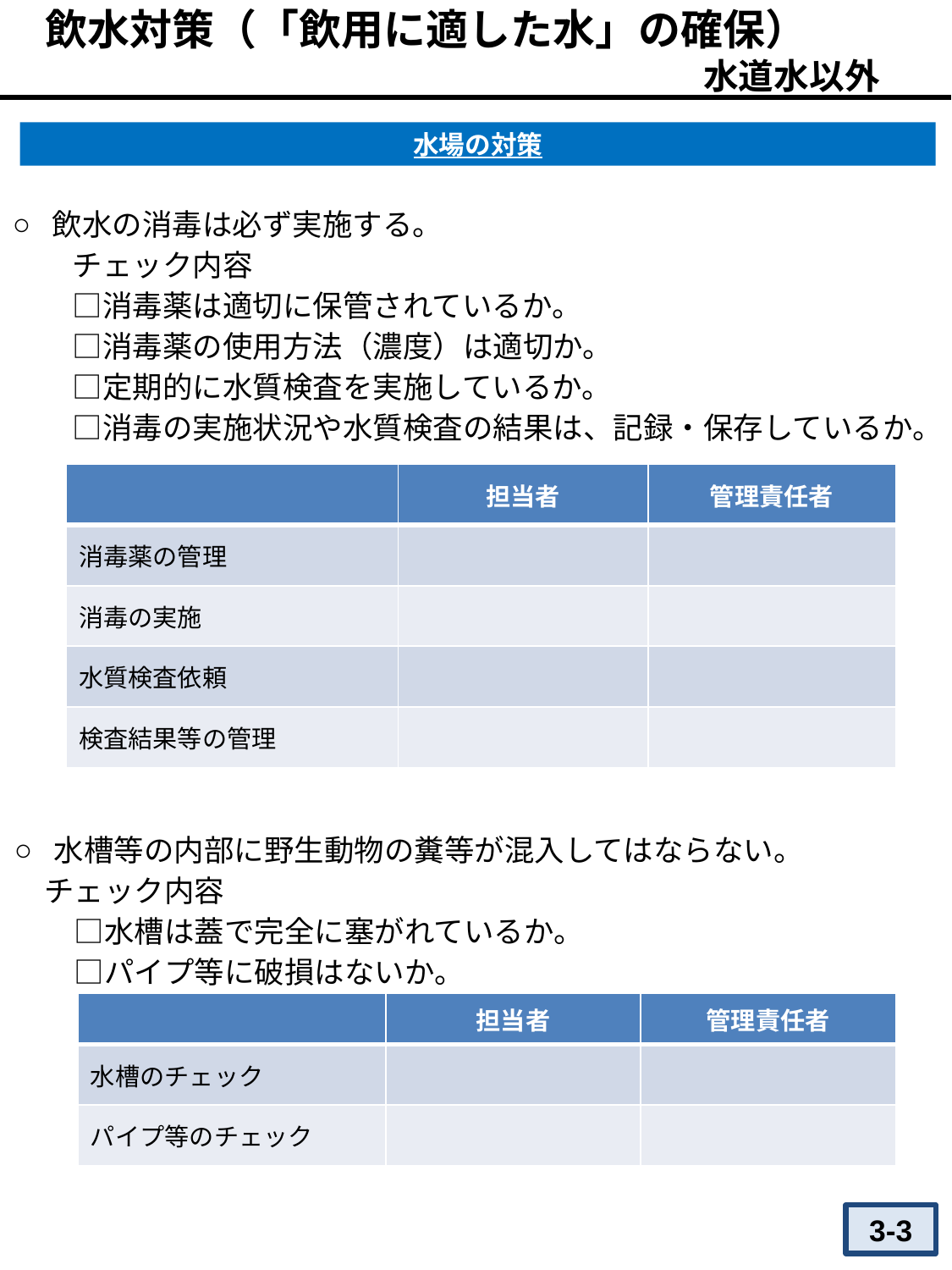

飲水対策（「飲用に適した水」の確保）
水道水以外
水場の対策
飲水の消毒は必ず実施する。
　　チェック内容
　　□消毒薬は適切に保管されているか。
　　□消毒薬の使用方法（濃度）は適切か。
　　□定期的に水質検査を実施しているか。
　　□消毒の実施状況や水質検査の結果は、記録・保存しているか。
|  | 担当者 | 管理責任者 |
| --- | --- | --- |
| 消毒薬の管理 |  |  |
| 消毒の実施 |  |  |
| 水質検査依頼 |  |  |
| 検査結果等の管理 |  |  |
水槽等の内部に野生動物の糞等が混入してはならない。
　チェック内容
　　□水槽は蓋で完全に塞がれているか。
　　□パイプ等に破損はないか。

|  | 担当者 | 管理責任者 |
| --- | --- | --- |
| 水槽のチェック |  |  |
| パイプ等のチェック |  |  |
3-3